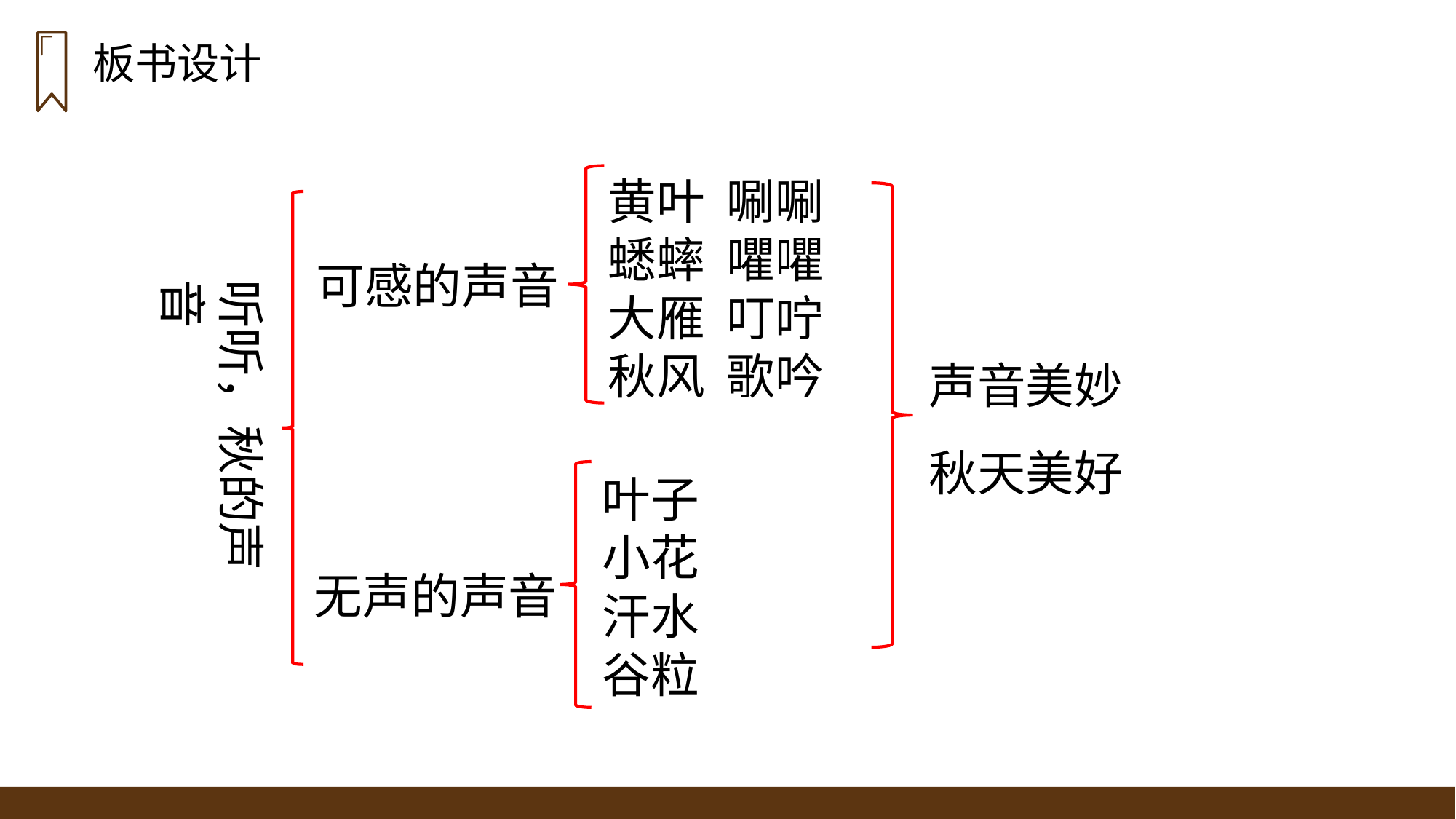

板书设计

黄叶  唰唰
蟋蟀  㘗㘗
大雁  叮咛
秋风  歌吟

可感的声音
听听，秋的声音
声音美妙
秋天美好

叶子
小花
汗水
谷粒
无声的声音